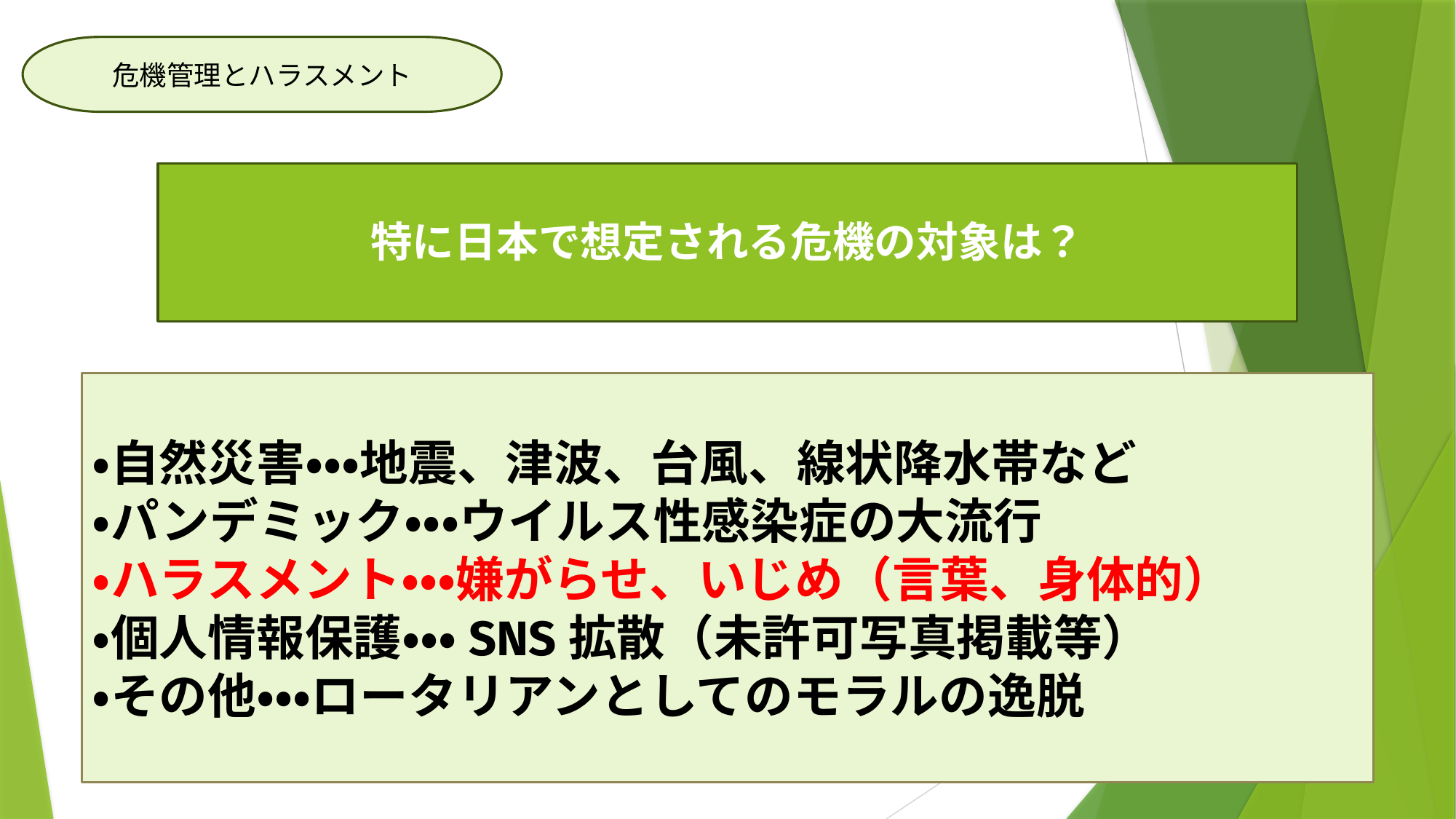

危機管理とハラスメント
# 特に日本で想定される危機の対象は？
・自然災害・・・地震、津波、台風、線状降水帯など
・パンデミック・・・ウイルス性感染症の大流行
・ハラスメント・・・嫌がらせ、いじめ（言葉、身体的）
・個人情報保護・・・SNS拡散（未許可写真掲載等）
・その他・・・ロータリアンとしてのモラルの逸脱